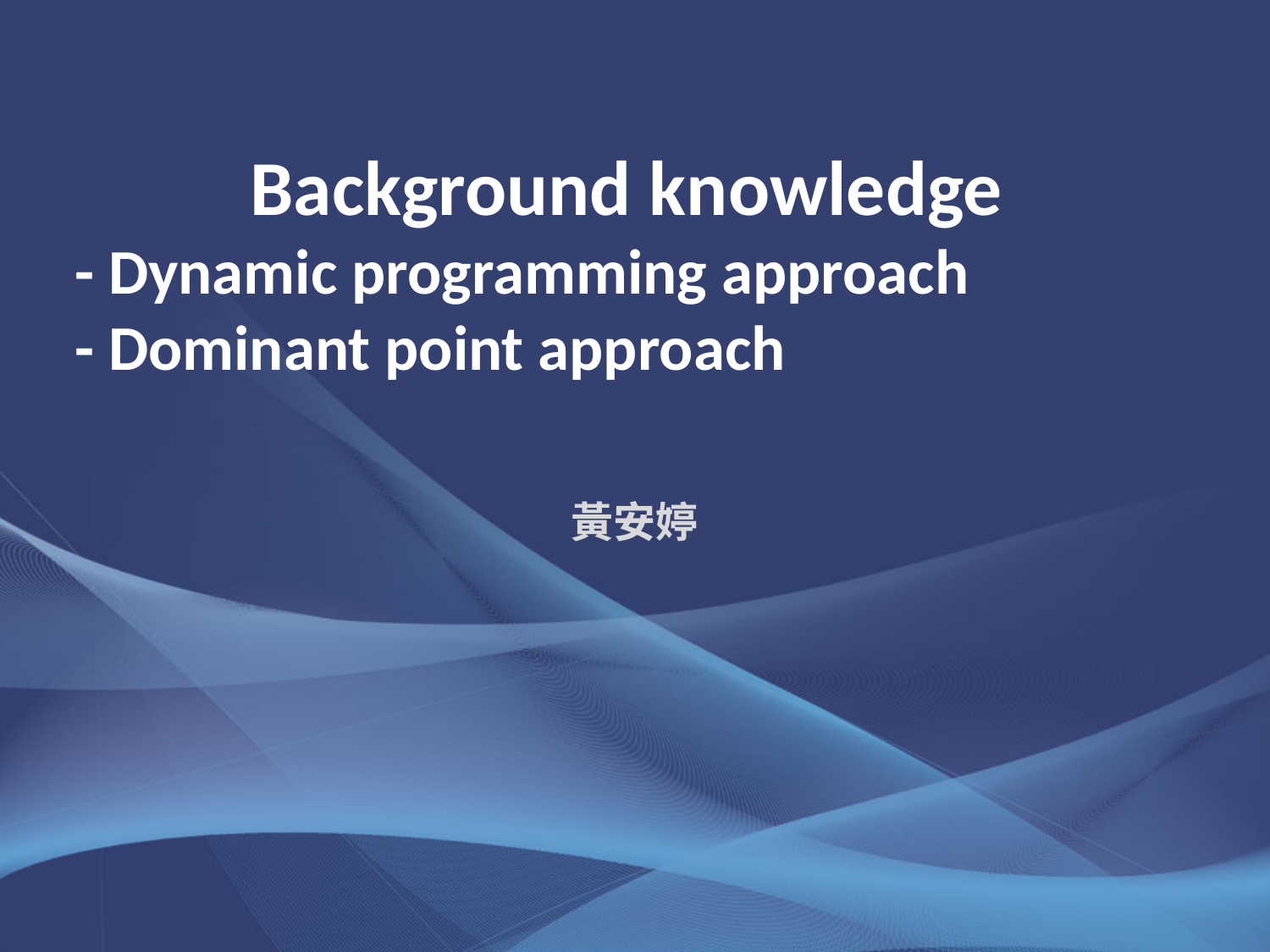

# Background knowledge - Dynamic programming approach - Dominant point approach
黃安婷